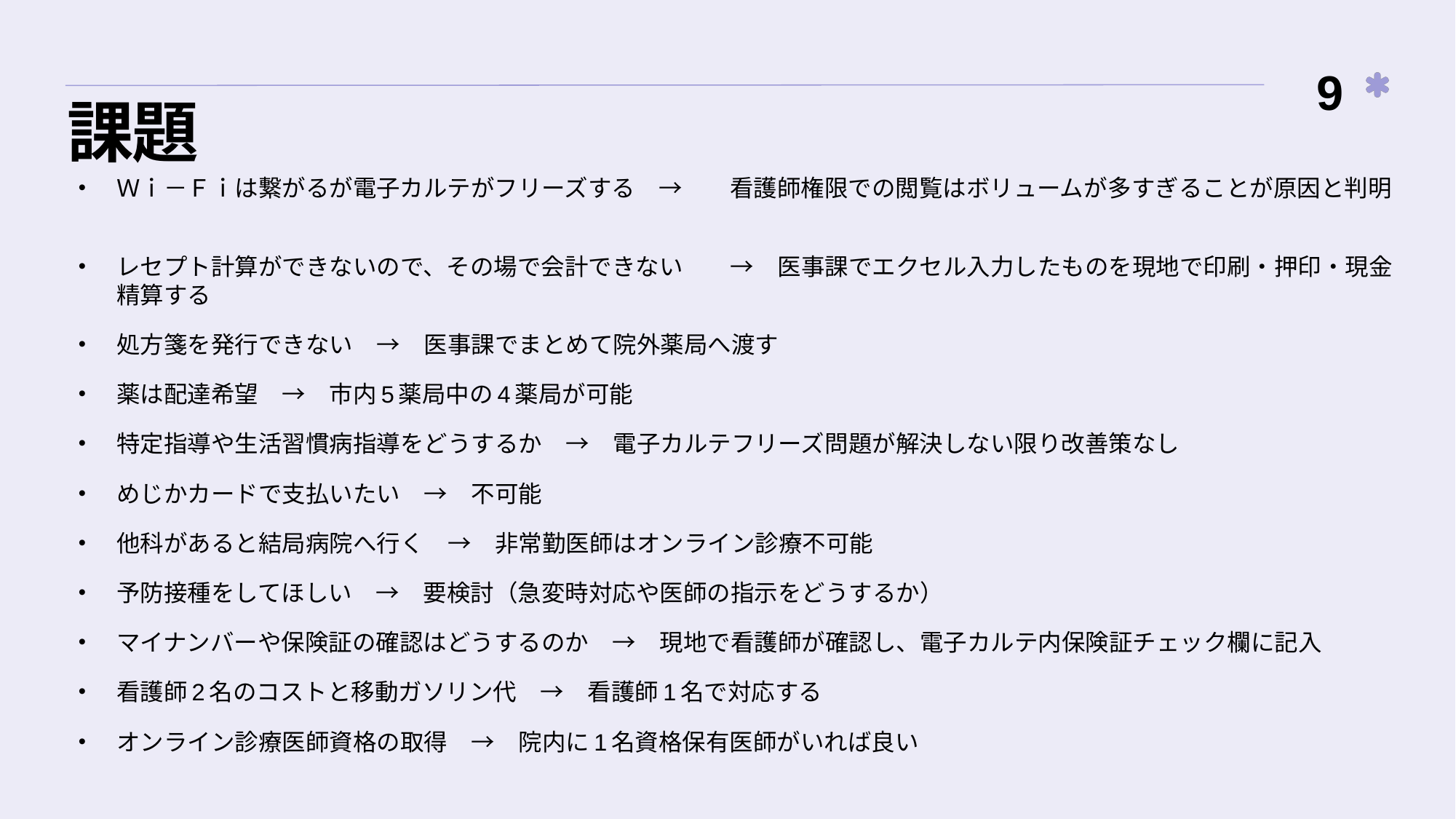

9
# 課題
Ｗｉ－Ｆｉは繋がるが電子カルテがフリーズする　→　　看護師権限での閲覧はボリュームが多すぎることが原因と判明
レセプト計算ができないので、その場で会計できない　　→　医事課でエクセル入力したものを現地で印刷・押印・現金精算する
処方箋を発行できない　→　医事課でまとめて院外薬局へ渡す
薬は配達希望　→　市内5薬局中の4薬局が可能
特定指導や生活習慣病指導をどうするか　→　電子カルテフリーズ問題が解決しない限り改善策なし
めじかカードで支払いたい　→　不可能
他科があると結局病院へ行く　→　非常勤医師はオンライン診療不可能
予防接種をしてほしい　→　要検討（急変時対応や医師の指示をどうするか）
マイナンバーや保険証の確認はどうするのか　→　現地で看護師が確認し、電子カルテ内保険証チェック欄に記入
看護師2名のコストと移動ガソリン代　→　看護師1名で対応する
オンライン診療医師資格の取得　→　院内に1名資格保有医師がいれば良い